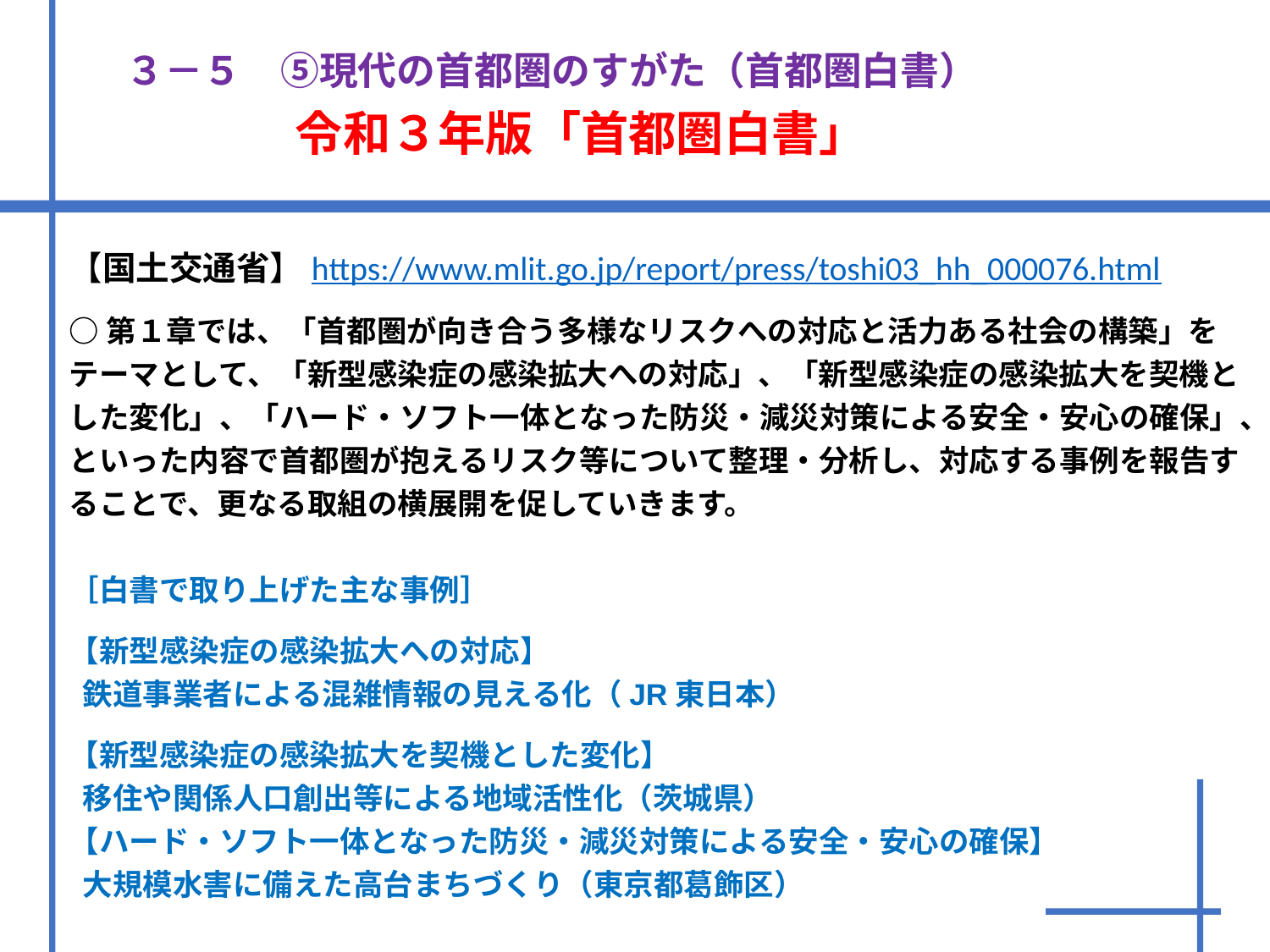

３－５　⑤現代の首都圏のすがた（首都圏白書）　
　　　　令和３年版「首都圏白書」
#

【国土交通省】https://www.mlit.go.jp/report/press/toshi03_hh_000076.html
○第１章では、「首都圏が向き合う多様なリスクへの対応と活力ある社会の構築」をテーマとして、「新型感染症の感染拡大への対応」、「新型感染症の感染拡大を契機とした変化」、「ハード・ソフト一体となった防災・減災対策による安全・安心の確保」、といった内容で首都圏が抱えるリスク等について整理・分析し、対応する事例を報告することで、更なる取組の横展開を促していきます。
［白書で取り上げた主な事例］
【新型感染症の感染拡大への対応】
  鉄道事業者による混雑情報の見える化（JR東日本）
【新型感染症の感染拡大を契機とした変化】
  移住や関係人口創出等による地域活性化（茨城県）
【ハード・ソフト一体となった防災・減災対策による安全・安心の確保】
  大規模水害に備えた高台まちづくり（東京都葛飾区）